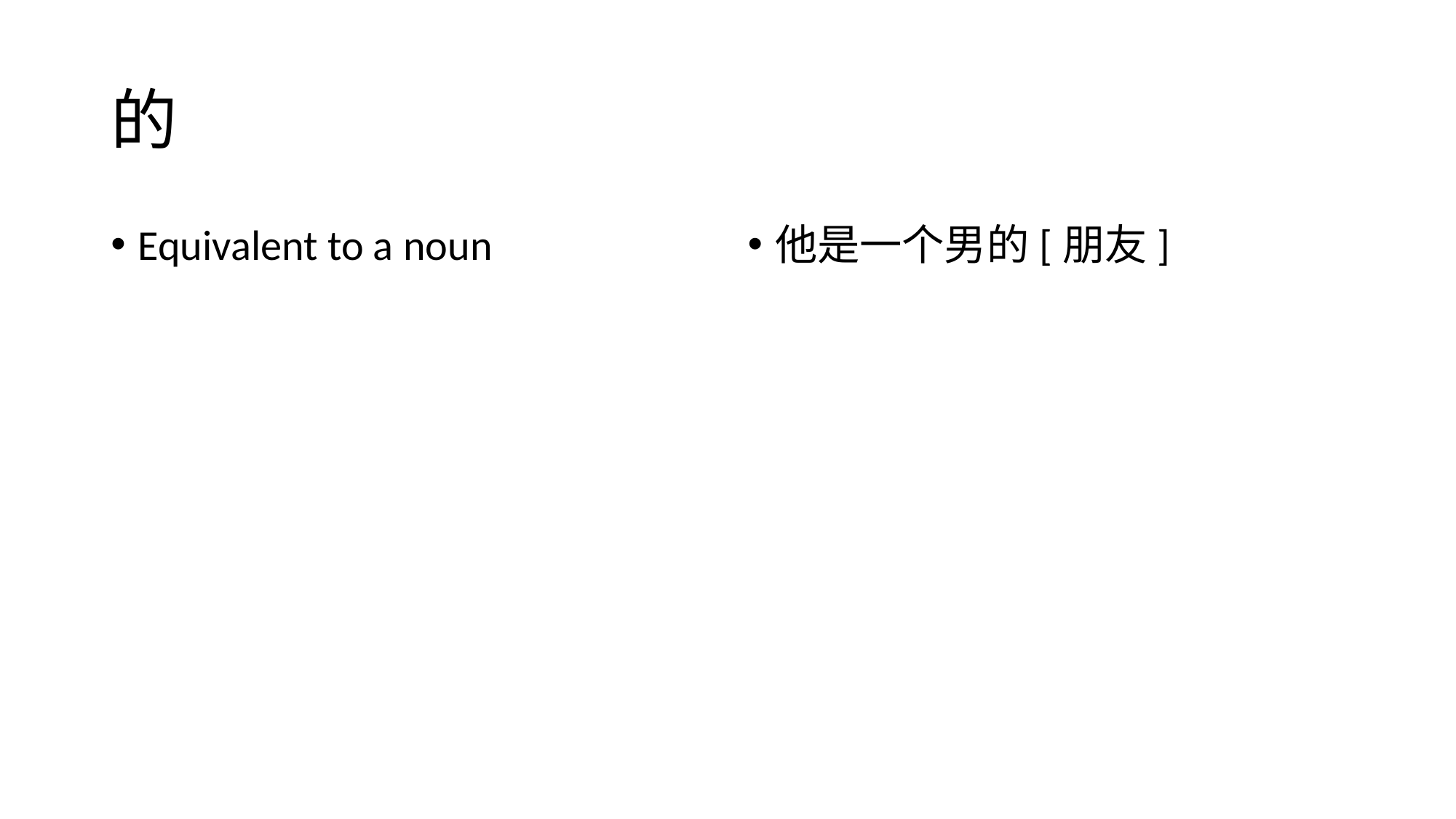

# 的
Equivalent to a noun
他是一个男的[朋友]